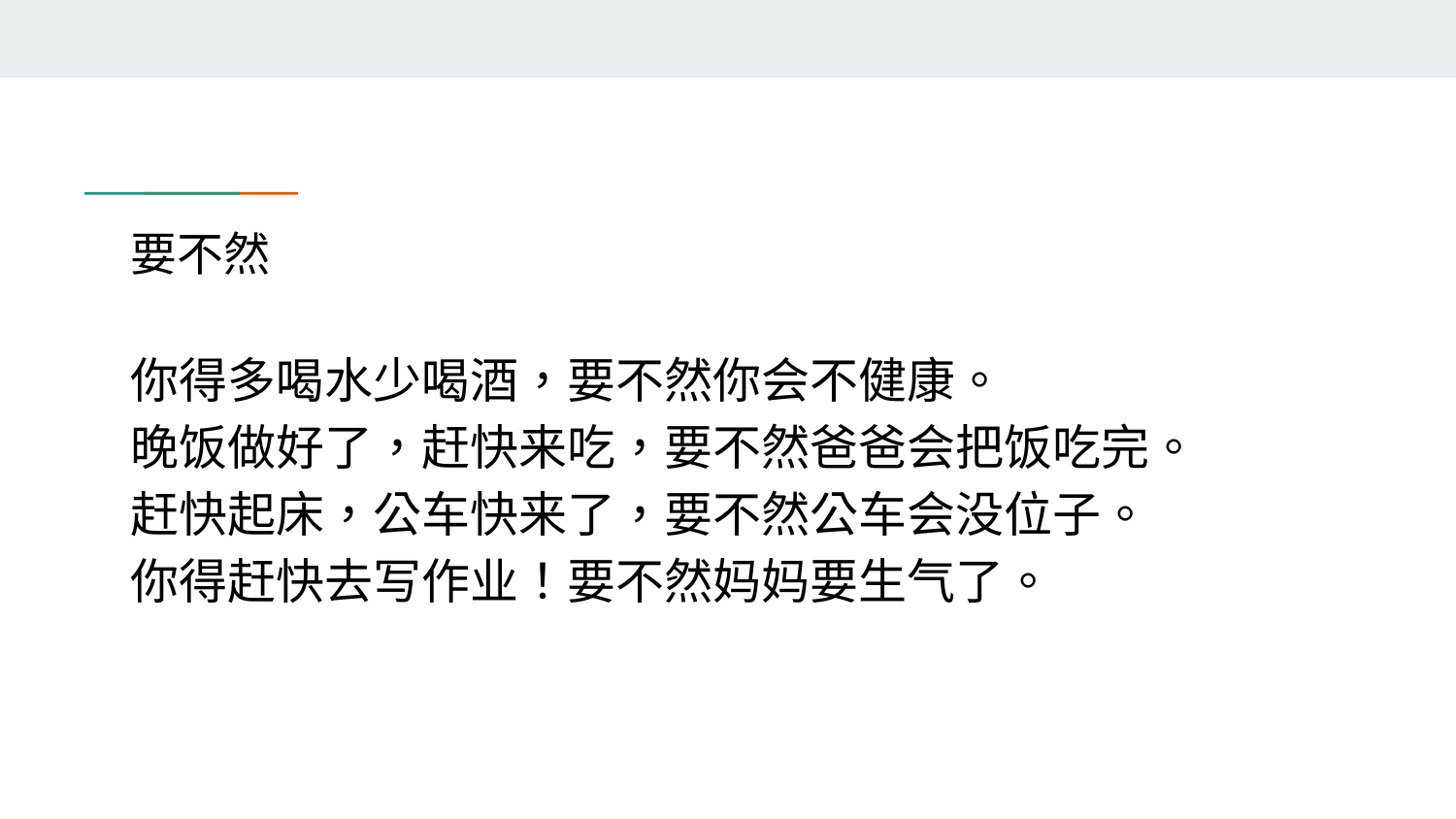

# 要不然
你得多喝水少喝酒，要不然你会不健康。
晚饭做好了，赶快来吃，要不然爸爸会把饭吃完。
赶快起床，公车快来了，要不然公车会没位子。
你得赶快去写作业！要不然妈妈要生气了。